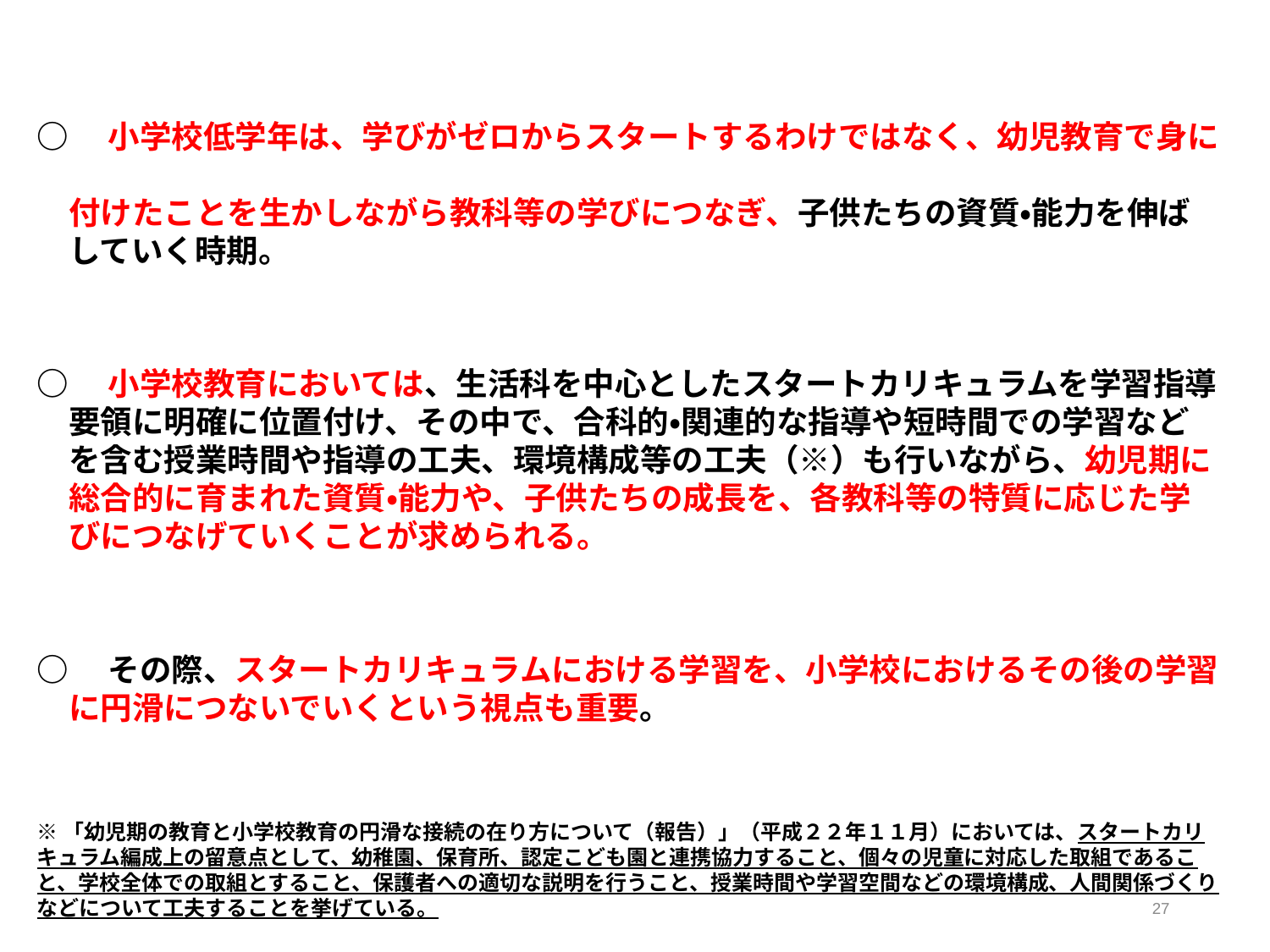

○　小学校低学年は、学びがゼロからスタートするわけではなく、幼児教育で身に　
　付けたことを生かしながら教科等の学びにつなぎ、子供たちの資質・能力を伸ば
　していく時期。

○　小学校教育においては、生活科を中心としたスタートカリキュラムを学習指導
　要領に明確に位置付け、その中で、合科的・関連的な指導や短時間での学習など
　を含む授業時間や指導の工夫、環境構成等の工夫（※）も行いながら、幼児期に
　総合的に育まれた資質・能力や、子供たちの成長を、各教科等の特質に応じた学　
　びにつなげていくことが求められる。

○　その際、スタートカリキュラムにおける学習を、小学校におけるその後の学習
　に円滑につないでいくという視点も重要。

※「幼児期の教育と小学校教育の円滑な接続の在り方について（報告）」（平成２２年１１月）においては、スタートカリキュラム編成上の留意点として、幼稚園、保育所、認定こども園と連携協力すること、個々の児童に対応した取組であること、学校全体での取組とすること、保護者への適切な説明を行うこと、授業時間や学習空間などの環境構成、人間関係づくりなどについて工夫することを挙げている。
27